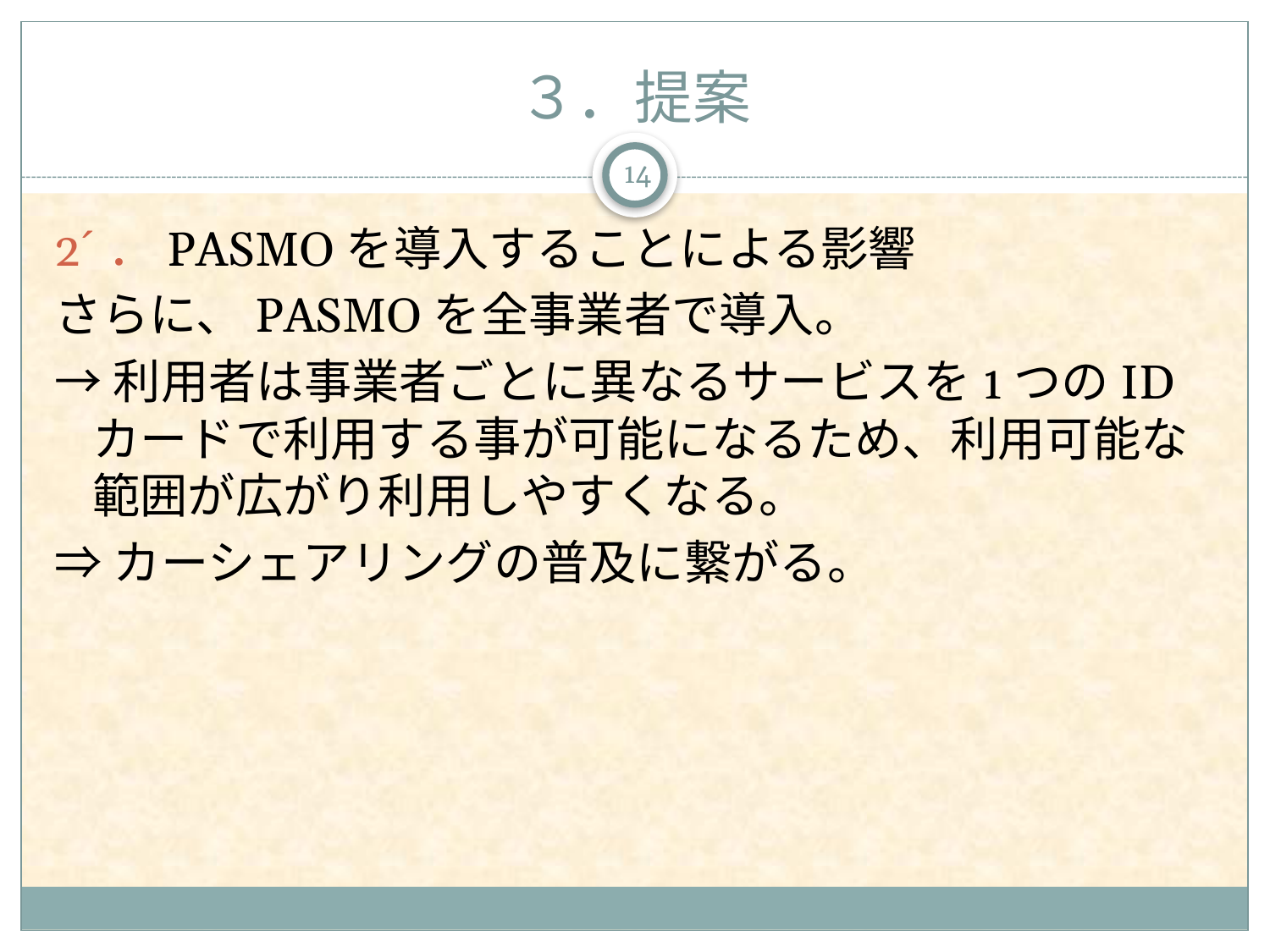

# ３．提案
14
2´．PASMOを導入することによる影響
さらに、PASMOを全事業者で導入。
→利用者は事業者ごとに異なるサービスを1つのIDカードで利用する事が可能になるため、利用可能な範囲が広がり利用しやすくなる。
⇒カーシェアリングの普及に繋がる。